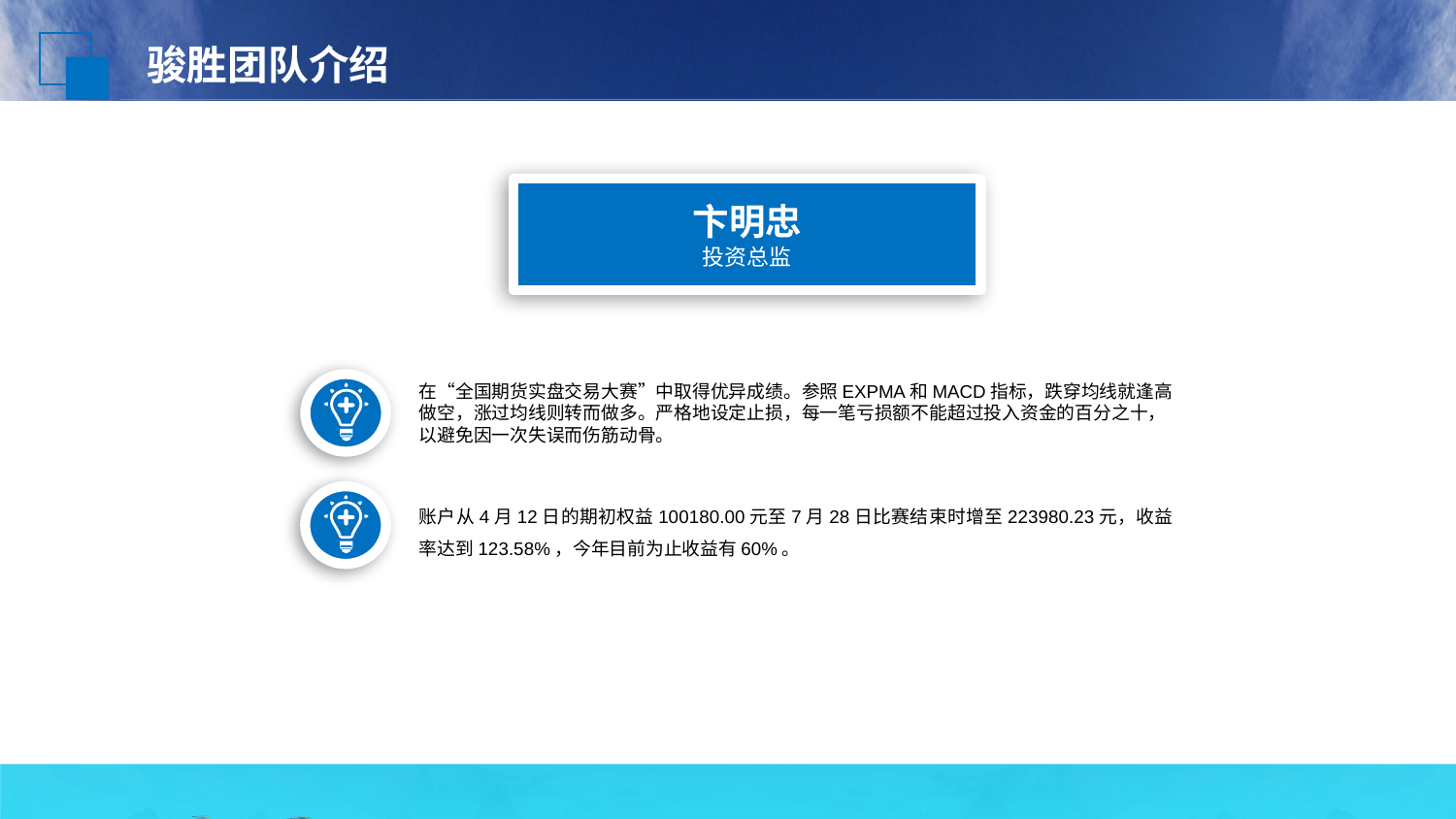

骏胜团队介绍
卞明忠
投资总监
在“全国期货实盘交易大赛”中取得优异成绩。参照EXPMA和MACD指标，跌穿均线就逢高做空，涨过均线则转而做多。严格地设定止损，每一笔亏损额不能超过投入资金的百分之十，以避免因一次失误而伤筋动骨。

账户从4月12日的期初权益100180.00元至7月28日比赛结束时增至223980.23元，收益率达到123.58%，今年目前为止收益有60%。